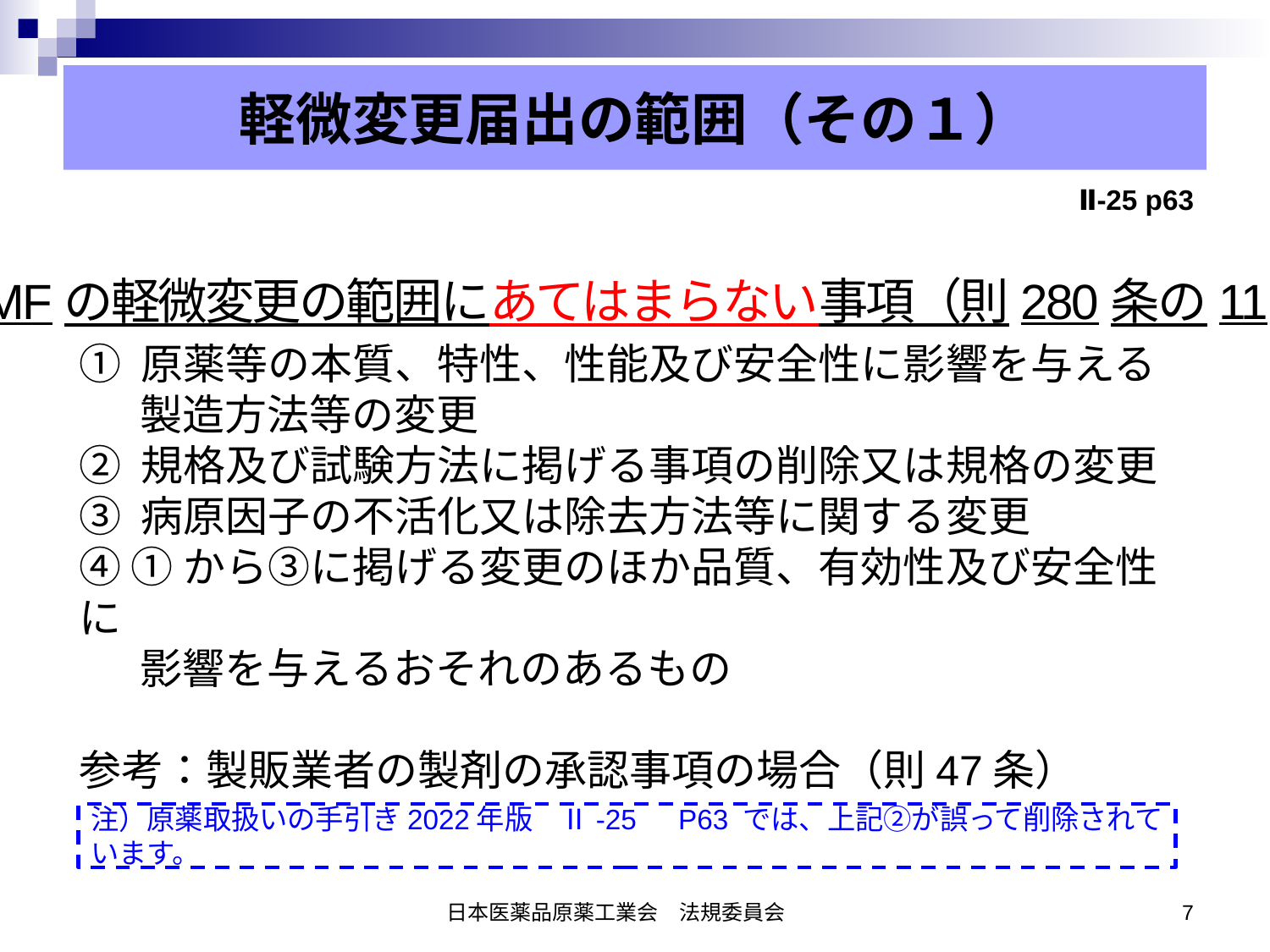

# 軽微変更届出の範囲（その１）
軽微変更届出の範囲（その１）
Ⅱ-25 p63
MFの軽微変更の範囲にあてはまらない事項（則280条の11）
① 原薬等の本質、特性、性能及び安全性に影響を与える
　  製造方法等の変更
② 規格及び試験方法に掲げる事項の削除又は規格の変更
③ 病原因子の不活化又は除去方法等に関する変更
④ ①から③に掲げる変更のほか品質、有効性及び安全性に
　  影響を与えるおそれのあるもの

参考：製販業者の製剤の承認事項の場合（則47条）
注）原薬取扱いの手引き2022年版　Ⅱ-25　P63 では、上記②が誤って削除されています。
日本医薬品原薬工業会　法規委員会
7